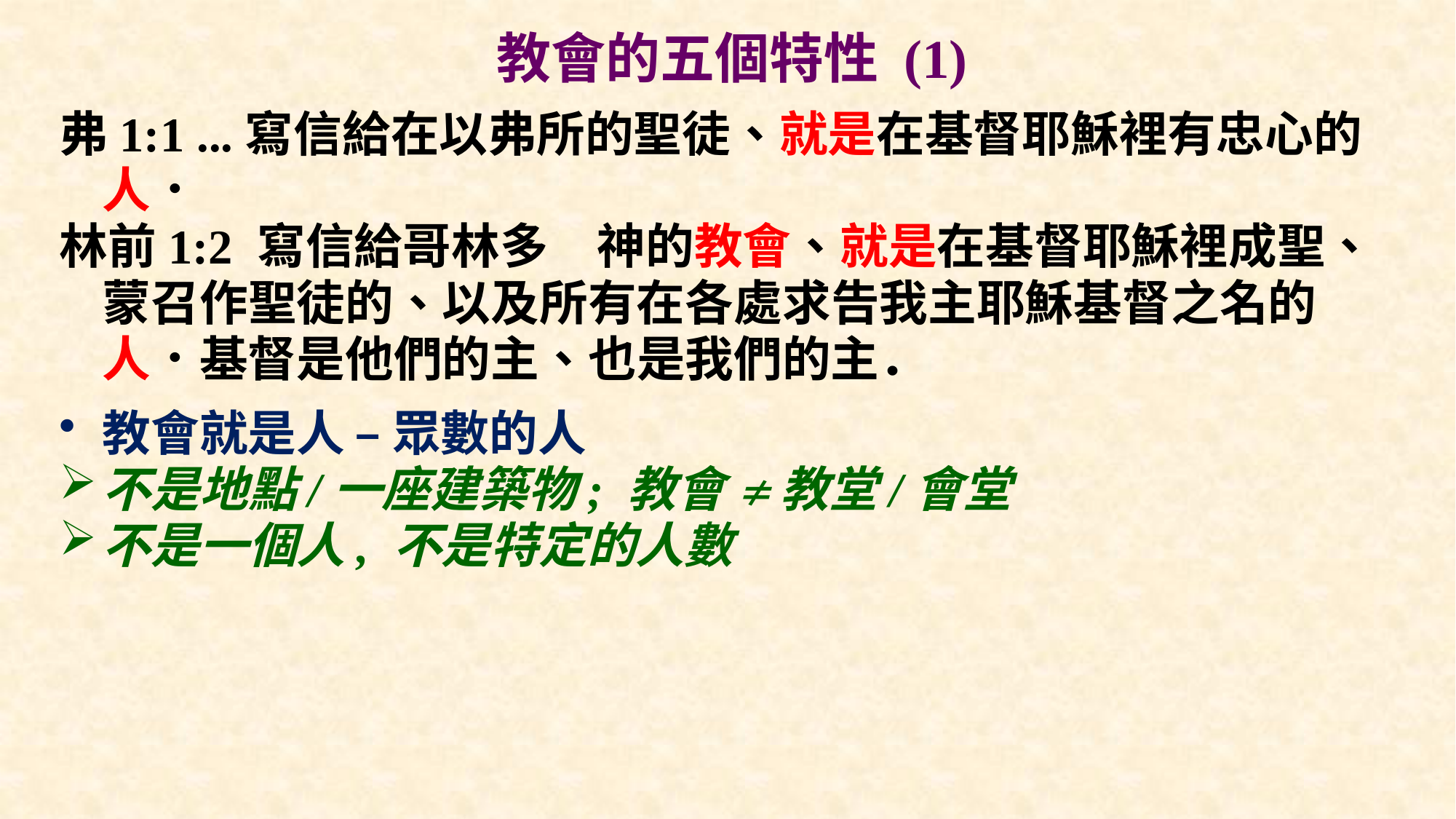

# 教會的五個特性 (1)
弗1:1 ...寫信給在以弗所的聖徒、就是在基督耶穌裡有忠心的人．
林前1:2 寫信給哥林多　神的教會、就是在基督耶穌裡成聖、蒙召作聖徒的、以及所有在各處求告我主耶穌基督之名的人．基督是他們的主、也是我們的主．
教會就是人 – 眾數的人
不是地點/一座建築物; 教會 ≠ 教堂/會堂
不是一個人, 不是特定的人數